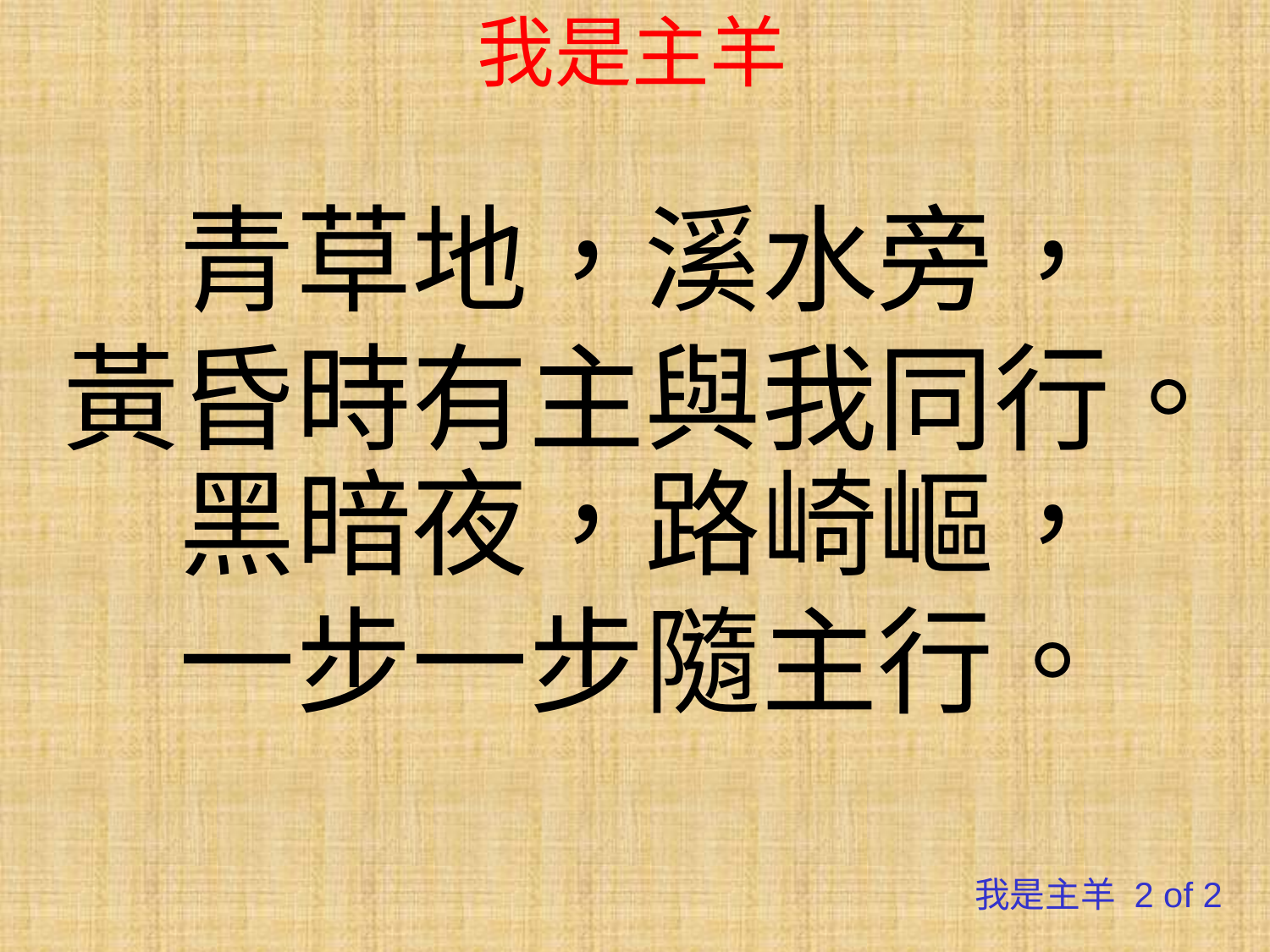

# 我是主羊
青草地，溪水旁，
黃昏時有主與我同行。 黑暗夜，路崎嶇，
一步一步隨主行。

我是主羊 2 of 2